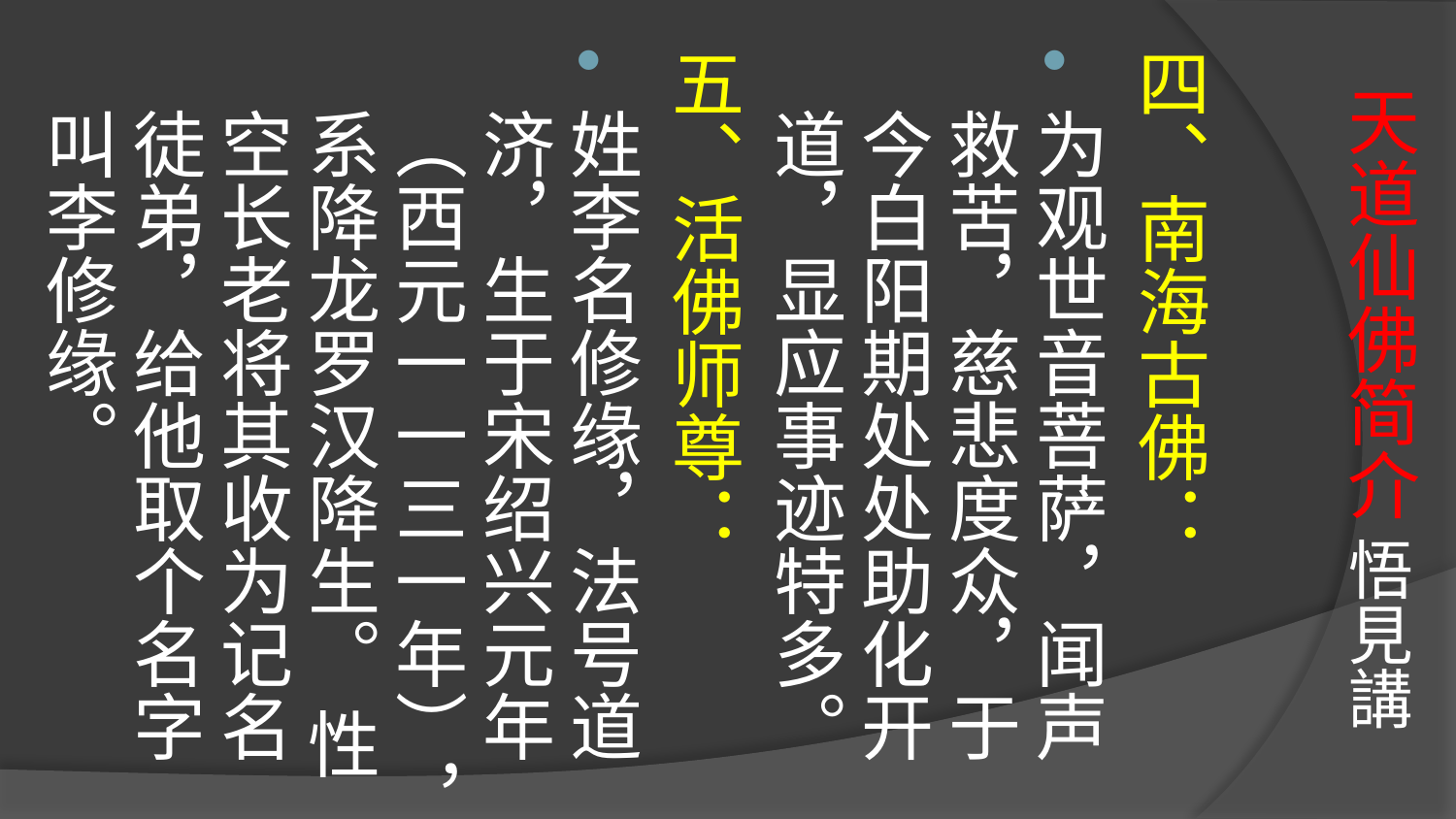

# 天道仙佛简介 悟見講
四、南海古佛：
为观世音菩萨，闻声救苦，慈悲度众，于今白阳期处处助化开道，显应事迹特多。
五、活佛师尊：
姓李名修缘，法号道济，生于宋绍兴元年（西元一一三一年），系降龙罗汉降生。 性空长老将其收为记名徒弟，给他取个名字叫李修缘。